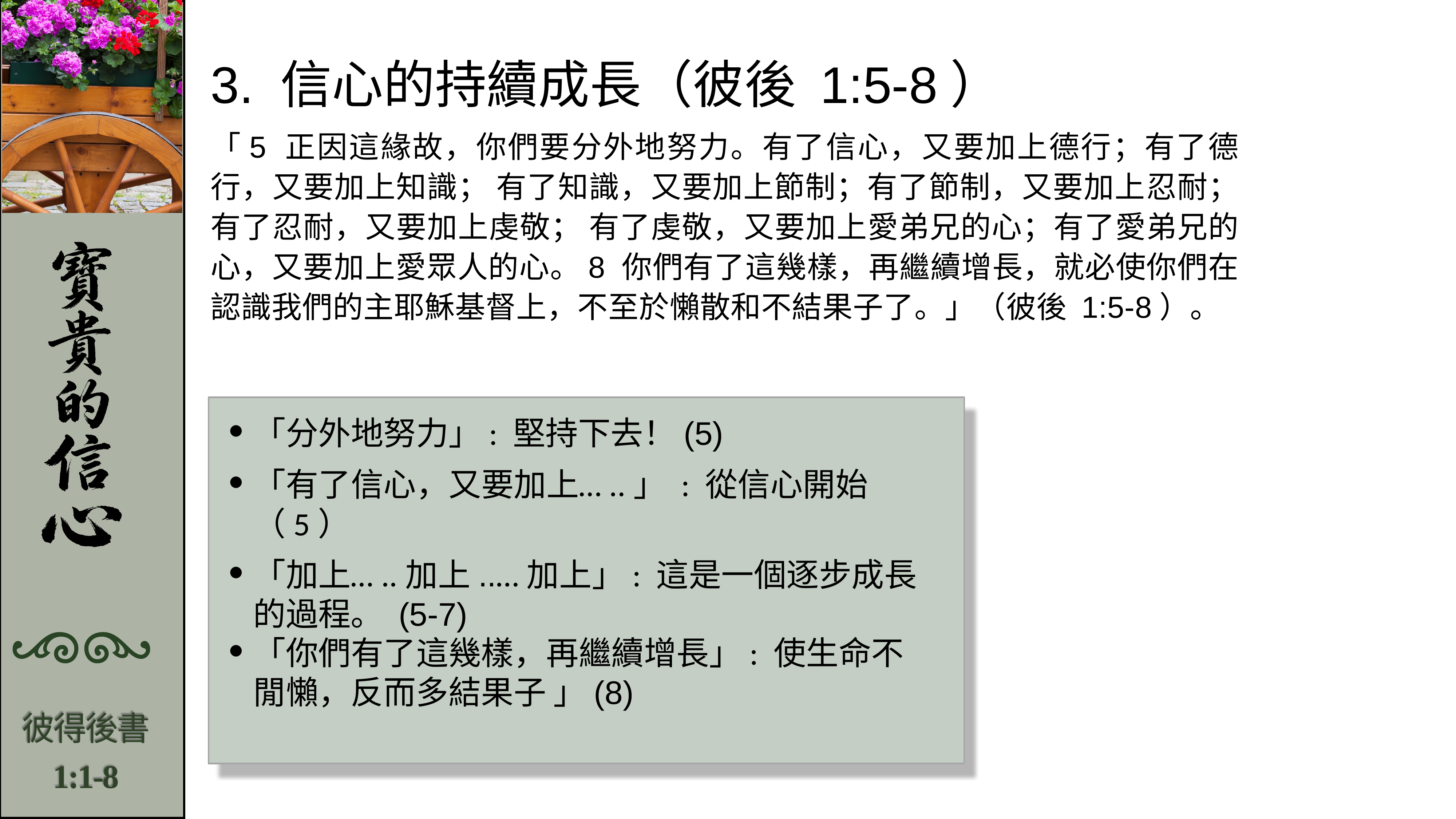

3. 信心的持續成長（彼後 1:5-8）
「5 正因這緣故，你們要分外地努力。有了信心，又要加上德行；有了德行，又要加上知識； 有了知識，又要加上節制；有了節制，又要加上忍耐；有了忍耐，又要加上虔敬； 有了虔敬，又要加上愛弟兄的心；有了愛弟兄的心，又要加上愛眾人的心。8 你們有了這幾樣，再繼續增長，就必使你們在認識我們的主耶穌基督上，不至於懶散和不結果子了。」（彼後 1:5-8）。

「分外地努力」: 堅持下去！(5)
「有了信心，又要加上…..」 : 從信心開始（5）
「加上…..加上..…加上」: 這是一個逐步成長的過程。 (5-7)
「你們有了這幾樣，再繼續增長」: 使生命不閒懶，反而多結果子 」(8)